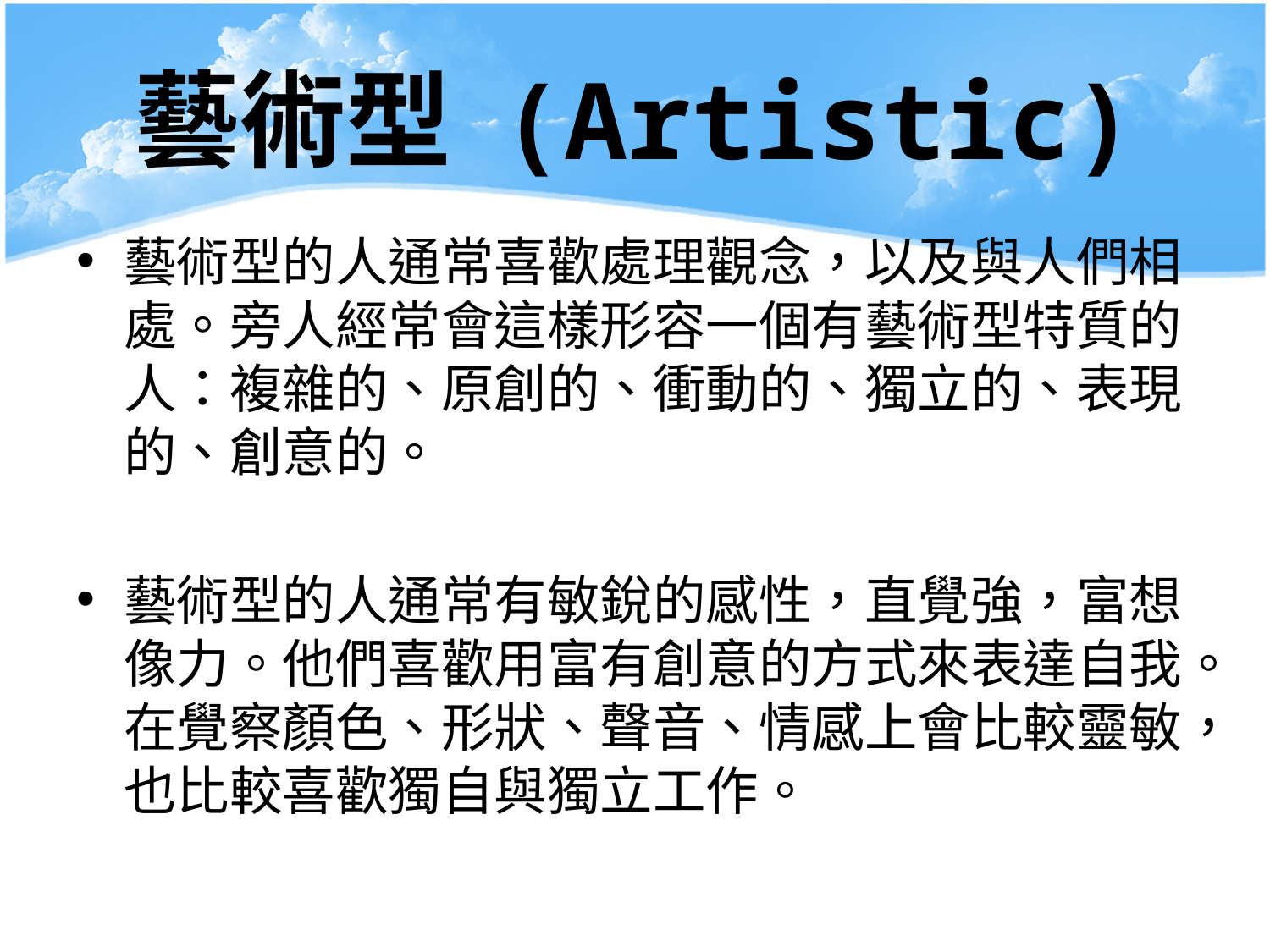

# 藝術型 (Artistic)
藝術型的人通常喜歡處理觀念，以及與人們相處。旁人經常會這樣形容一個有藝術型特質的人：複雜的、原創的、衝動的、獨立的、表現的、創意的。

藝術型的人通常有敏銳的感性，直覺強，富想像力。他們喜歡用富有創意的方式來表達自我。在覺察顏色、形狀、聲音、情感上會比較靈敏，也比較喜歡獨自與獨立工作。